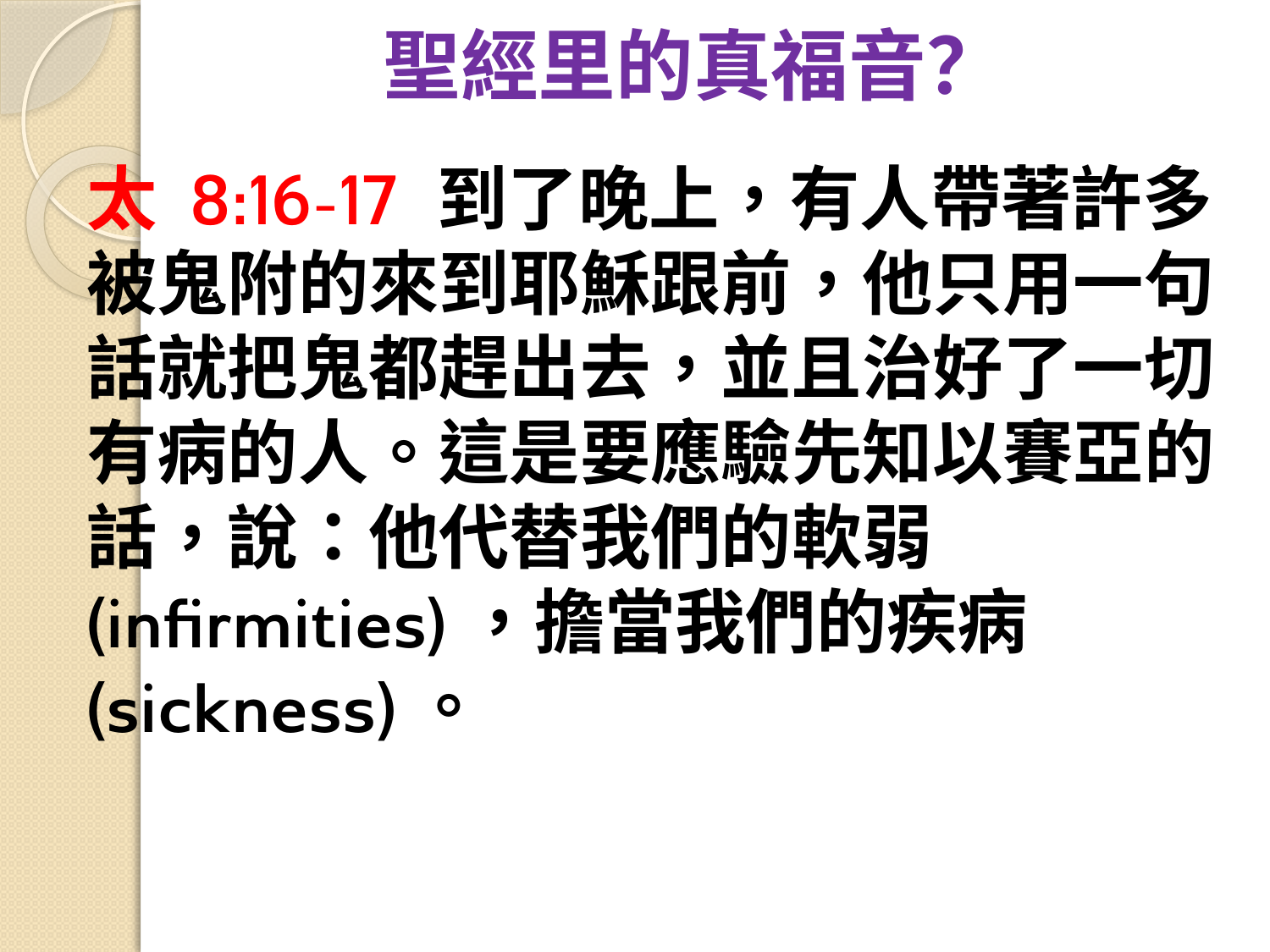

聖經里的真福音？
太 8:16-17 到了晚上，有人帶著許多被鬼附的來到耶穌跟前，他只用一句話就把鬼都趕出去，並且治好了一切有病的人。這是要應驗先知以賽亞的話，說：他代替我們的軟弱 (infirmities)，擔當我們的疾病 (sickness)。